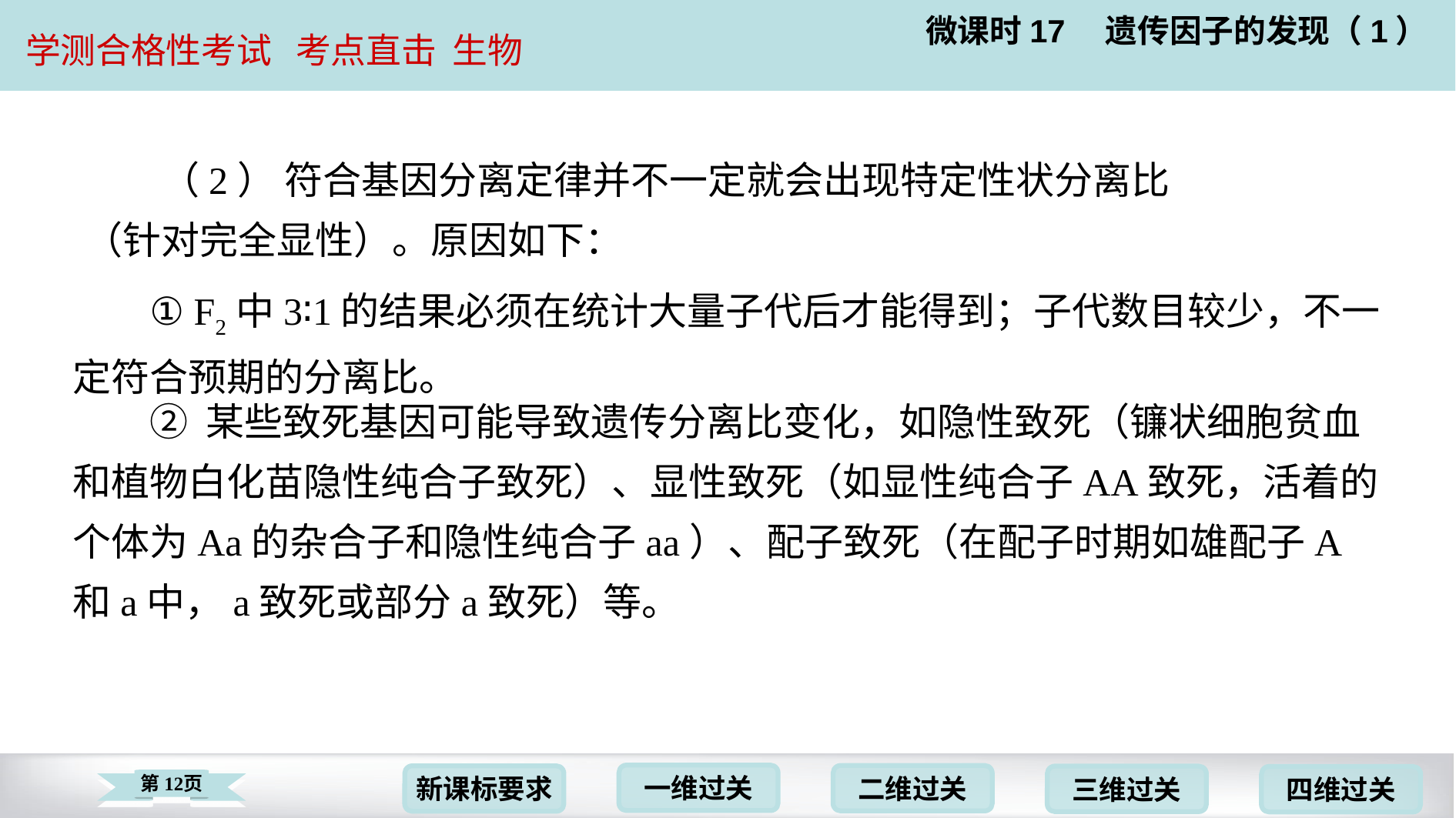

（2） 符合基因分离定律并不一定就会出现特定性状分离比（针对完全显性）。原因如下：
① F2中3∶1的结果必须在统计大量子代后才能得到；子代数目较少，不一定符合预期的分离比。
② 某些致死基因可能导致遗传分离比变化，如隐性致死（镰状细胞贫血和植物白化苗隐性纯合子致死）、显性致死（如显性纯合子AA致死，活着的个体为Aa的杂合子和隐性纯合子aa）、配子致死（在配子时期如雄配子A和a中，a致死或部分a致死）等。